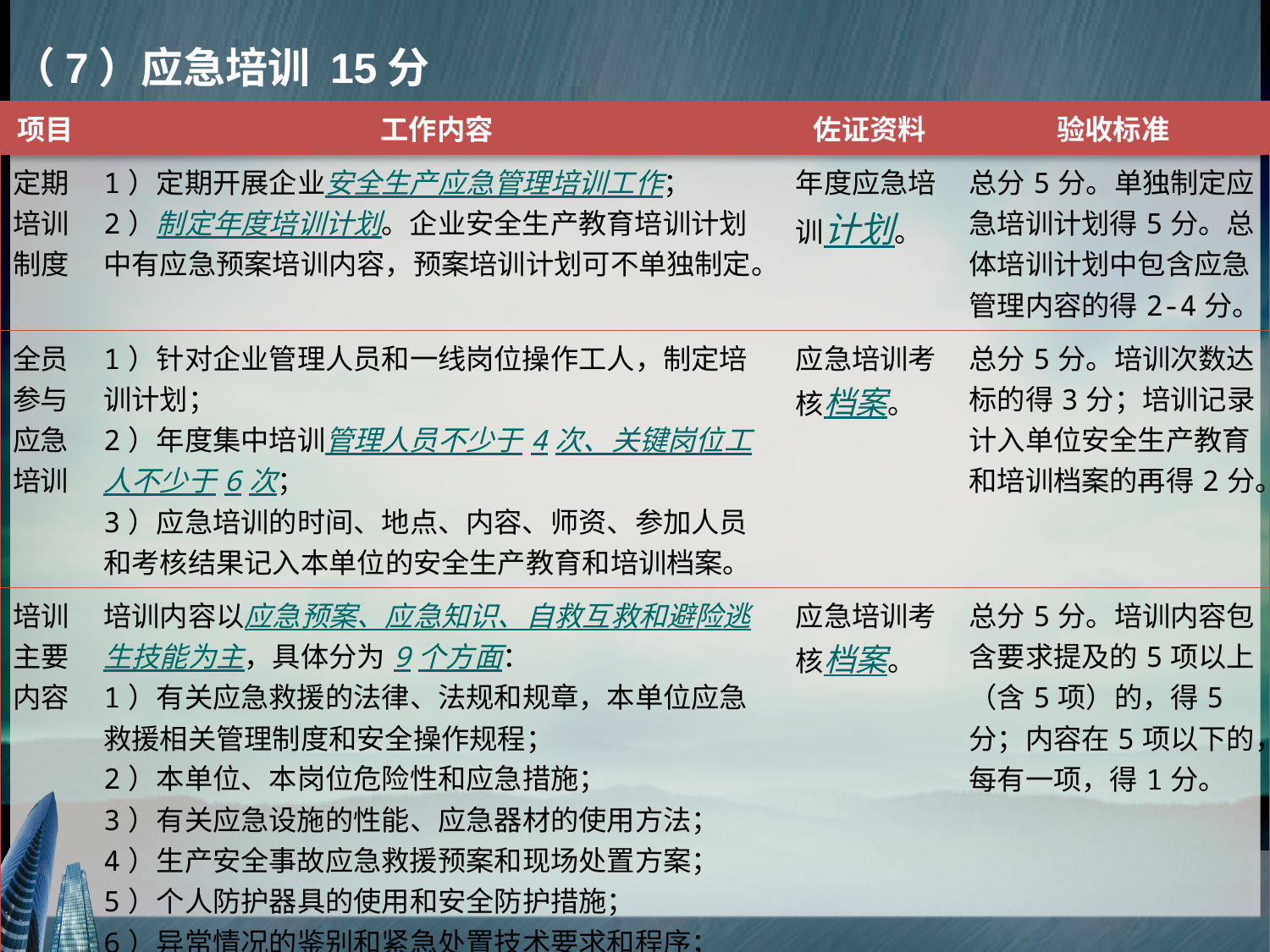

（7）应急培训 15分
| 项目 | 工作内容 | 佐证资料 | 验收标准 |
| --- | --- | --- | --- |
| 定期培训制度 | 1）定期开展企业安全生产应急管理培训工作； 2）制定年度培训计划。企业安全生产教育培训计划中有应急预案培训内容，预案培训计划可不单独制定。 | 年度应急培训计划。 | 总分5分。单独制定应急培训计划得5分。总体培训计划中包含应急管理内容的得2-4分。 |
| 全员参与应急培训 | 1）针对企业管理人员和一线岗位操作工人，制定培训计划； 2）年度集中培训管理人员不少于4次、关键岗位工人不少于6次； 3）应急培训的时间、地点、内容、师资、参加人员和考核结果记入本单位的安全生产教育和培训档案。 | 应急培训考核档案。 | 总分5分。培训次数达标的得3分；培训记录计入单位安全生产教育和培训档案的再得2分。 |
| 培训主要内容 | 培训内容以应急预案、应急知识、自救互救和避险逃生技能为主，具体分为9个方面： 1）有关应急救援的法律、法规和规章，本单位应急救援相关管理制度和安全操作规程； 2）本单位、本岗位危险性和应急措施； 3）有关应急设施的性能、应急器材的使用方法； 4）生产安全事故应急救援预案和现场处置方案； 5）个人防护器具的使用和安全防护措施； 6）异常情况的鉴别和紧急处置技术要求和程序； 7）突发事件处置过程中的自救、互救知识； 8）应急通信联络方法； 9）应急救援案例。 | 应急培训考核档案。 | 总分5分。培训内容包含要求提及的5项以上（含5项）的，得5分；内容在5项以下的，每有一项，得1分。 |